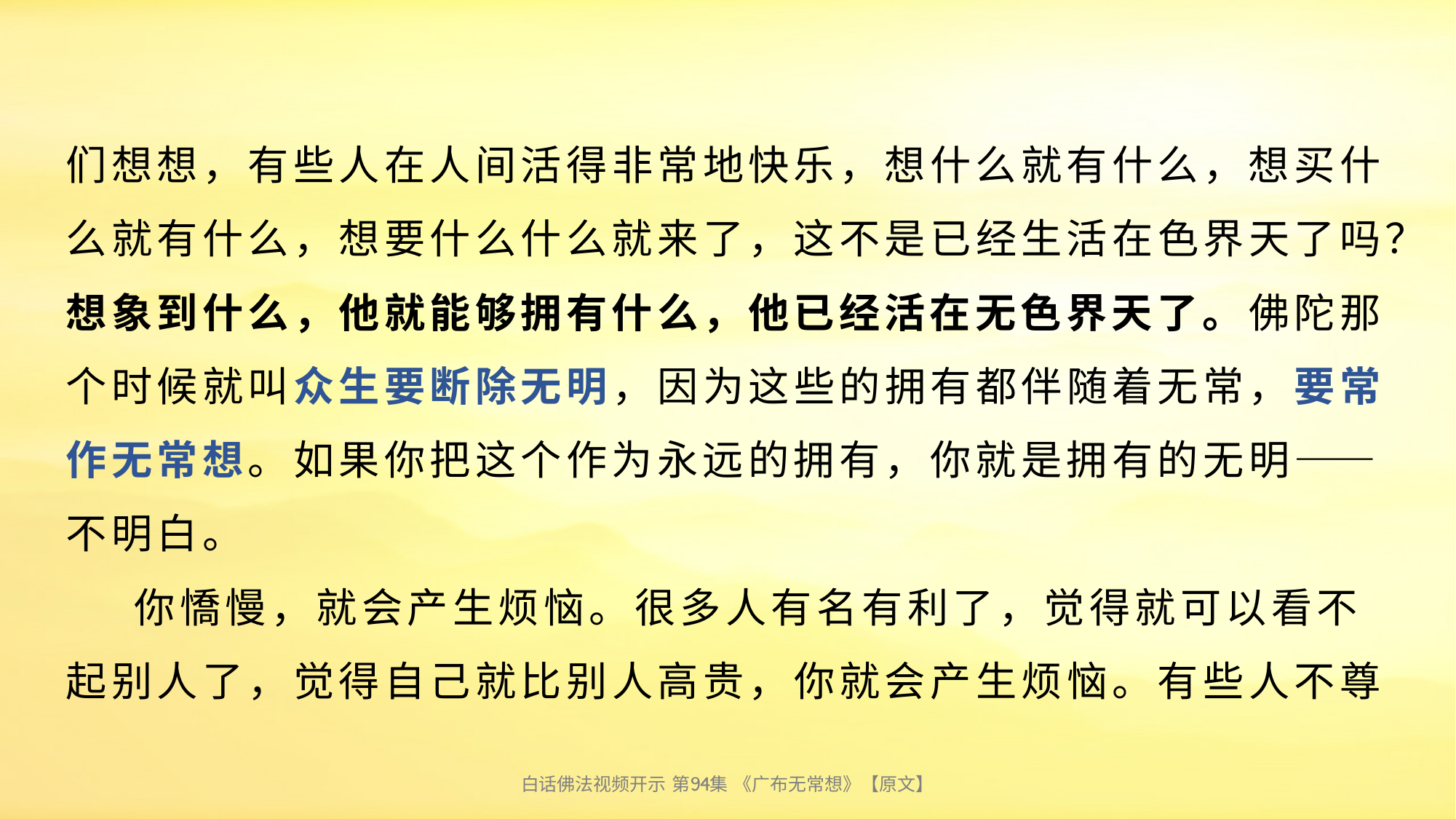

# 们想想，有些人在人间活得非常地快乐，想什么就有什么，想买什么就有什么，想要什么什么就来了，这不是已经生活在色界天了吗？想象到什么，他就能够拥有什么，他已经活在无色界天了。佛陀那个时候就叫众生要断除无明，因为这些的拥有都伴随着无常，要常作无常想。如果你把这个作为永远的拥有，你就是拥有的无明——不明白。 你憍慢，就会产生烦恼。很多人有名有利了，觉得就可以看不起别人了，觉得自己就比别人高贵，你就会产生烦恼。有些人不尊
白话佛法视频开示 第94集 《广布无常想》【原文】